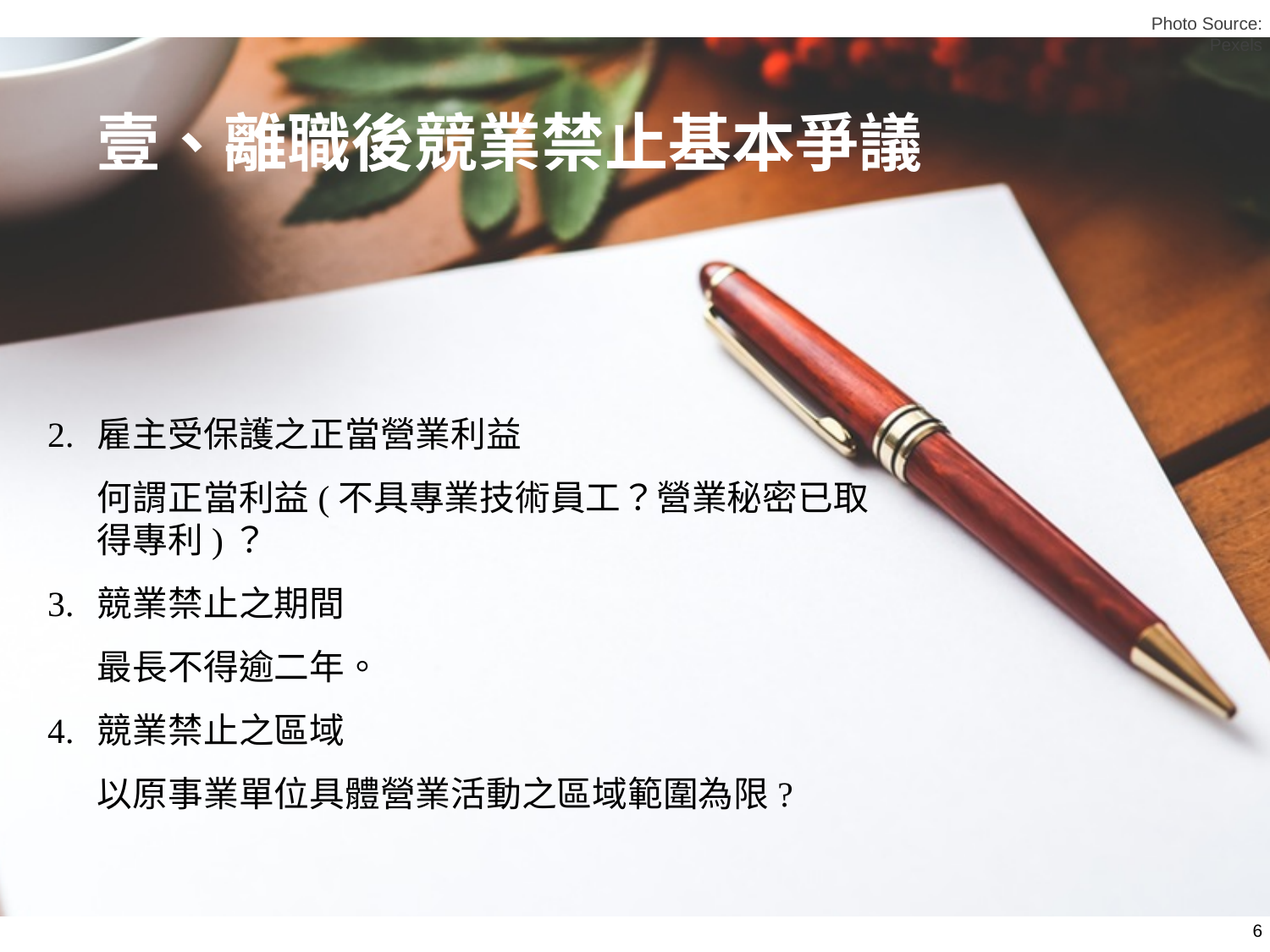

壹、離職後競業禁止基本爭議
2.	雇主受保護之正當營業利益
	何謂正當利益(不具專業技術員工？營業秘密已取得專利)？
3.	競業禁止之期間
	最長不得逾二年。
4.	競業禁止之區域
	以原事業單位具體營業活動之區域範圍為限?
6